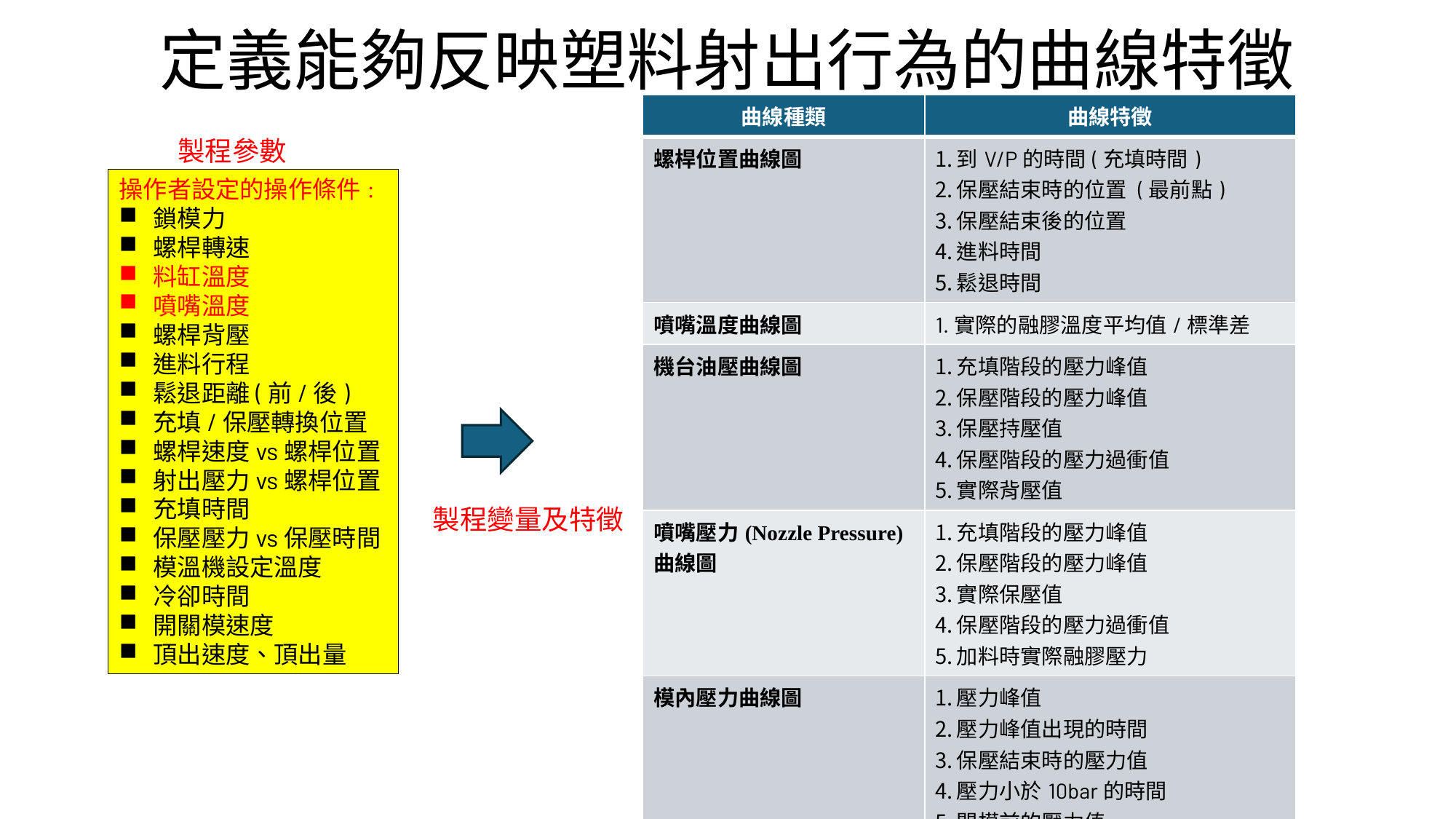

# 定義能夠反映塑料射出行為的曲線特徵
| 曲線種類 | 曲線特徵 |
| --- | --- |
| 螺桿位置曲線圖 | 到V/P的時間(充填時間) 保壓結束時的位置 (最前點) 保壓結束後的位置 進料時間 鬆退時間 |
| 噴嘴溫度曲線圖 | 1.實際的融膠溫度平均值/標準差 |
| 機台油壓曲線圖 | 充填階段的壓力峰值 保壓階段的壓力峰值 保壓持壓值 保壓階段的壓力過衝值 實際背壓值 |
| 噴嘴壓力(Nozzle Pressure)曲線圖 | 充填階段的壓力峰值 保壓階段的壓力峰值 實際保壓值 保壓階段的壓力過衝值 加料時實際融膠壓力 |
| 模內壓力曲線圖 | 壓力峰值 壓力峰值出現的時間 保壓結束時的壓力值 壓力小於10bar的時間 開模前的壓力值 |
| 模穴熔膠溫度曲線圖 | 溫度峰值 溫度降到頂出溫度的時間 開模前的溫度值 |
製程參數
操作者設定的操作條件:
鎖模力
螺桿轉速
料缸溫度
噴嘴溫度
螺桿背壓
進料行程
鬆退距離(前/後)
充填/保壓轉換位置
螺桿速度vs螺桿位置
射出壓力vs螺桿位置
充填時間
保壓壓力vs保壓時間
模溫機設定溫度
冷卻時間
開關模速度
頂出速度、頂出量

製程變量及特徵